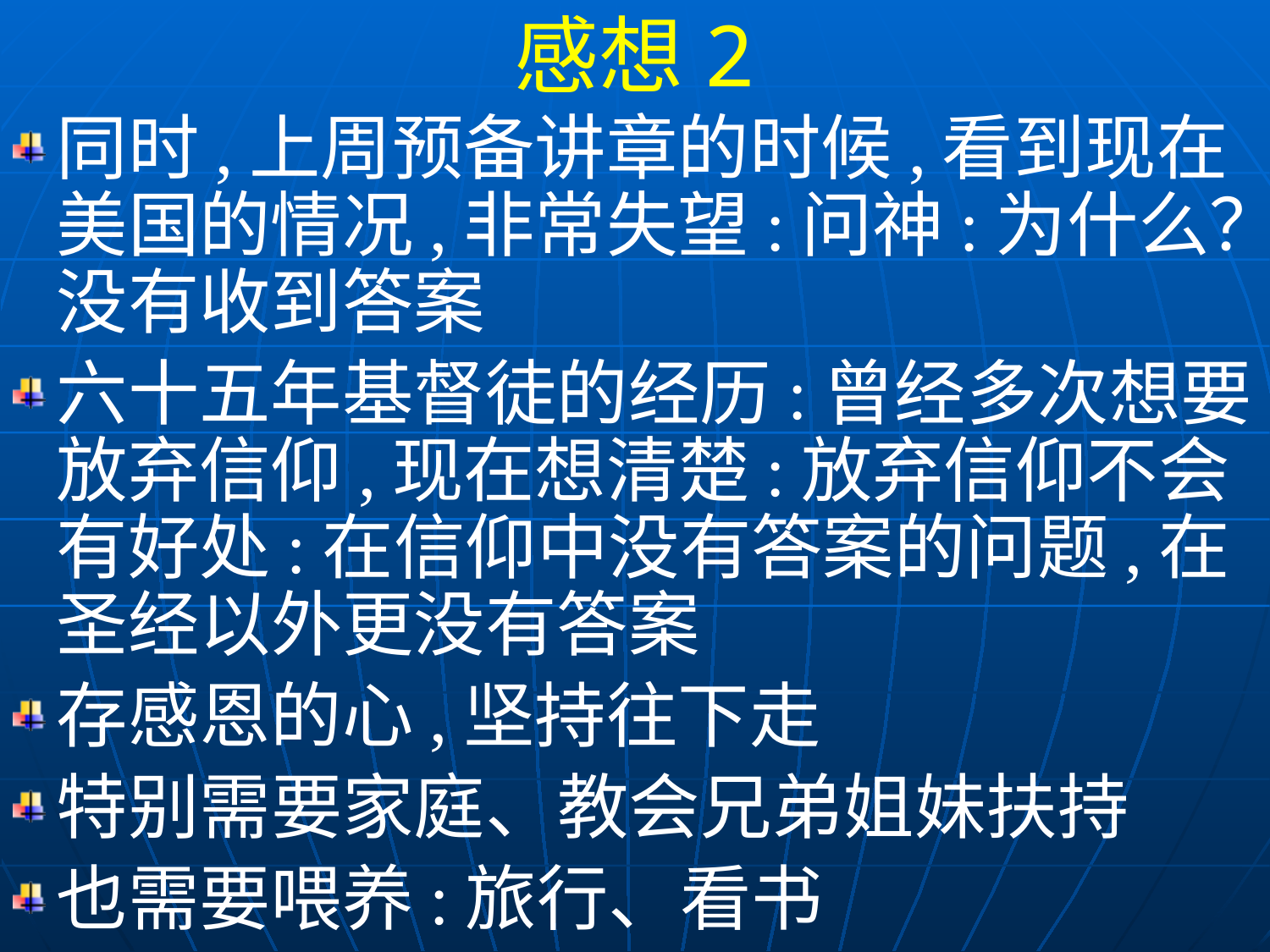

感想2
同时,上周预备讲章的时候,看到现在美国的情况,非常失望:问神:为什么？没有收到答案
六十五年基督徒的经历:曾经多次想要放弃信仰,现在想清楚:放弃信仰不会有好处:在信仰中没有答案的问题,在圣经以外更没有答案
存感恩的心,坚持往下走
特别需要家庭、教会兄弟姐妹扶持
也需要喂养:旅行、看书